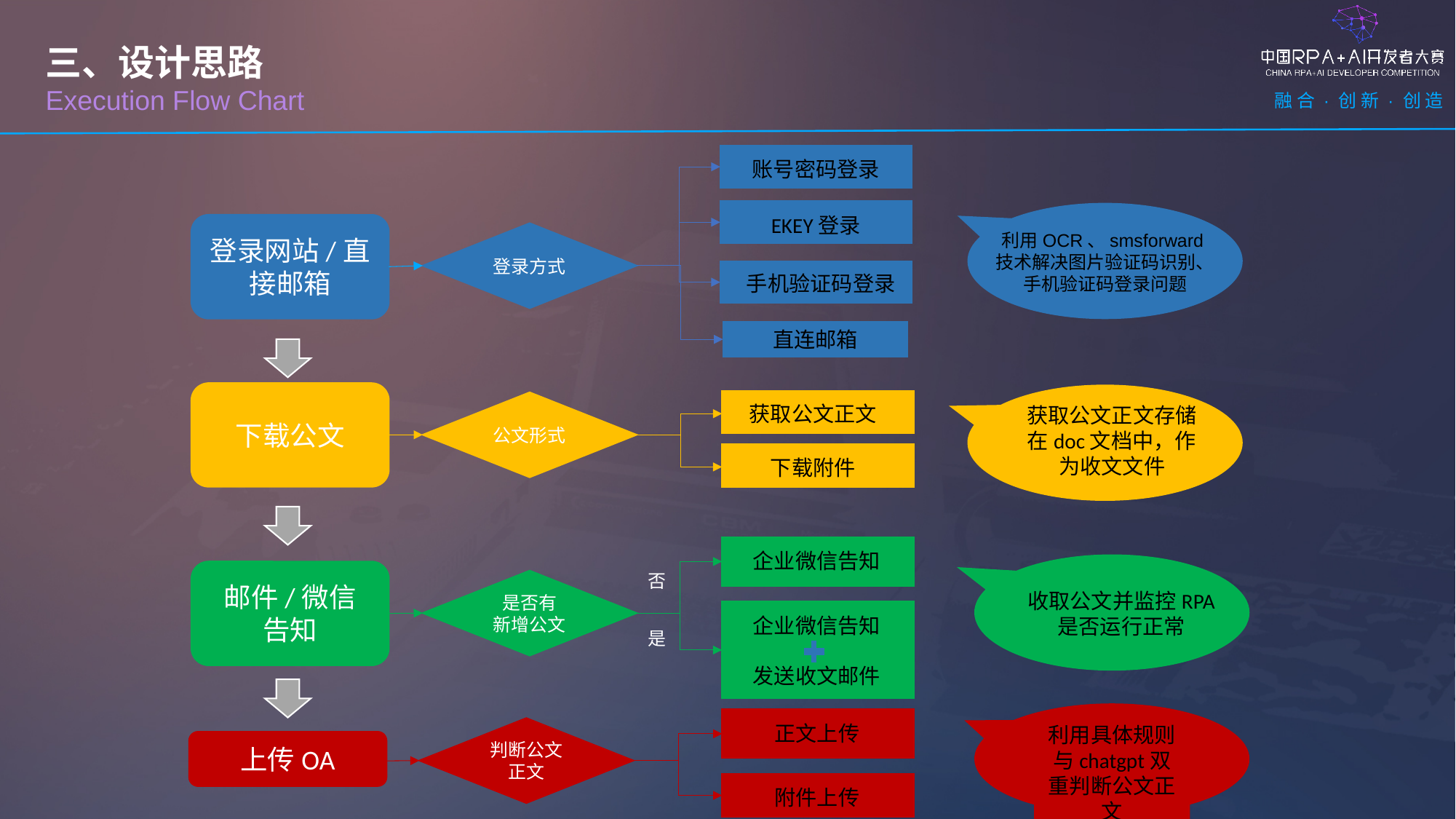

三、设计思路
Execution Flow Chart

账号密码登录

EKEY登录

手机验证码登录

登录网站/直接邮箱
登录方式
利用OCR、smsforward技术解决图片验证码识别、手机验证码登录问题
直连邮箱

下载公文

获取公文正文
公文形式
获取公文正文存储在doc文档中，作为收文文件

下载附件

企业微信告知

邮件/微信
告知
否
是否有
新增公文
收取公文并监控RPA
是否运行正常

企业微信告知

发送收文邮件
是

正文上传
利用具体规则与chatgpt双重判断公文正文
判断公文正文
上传OA

附件上传